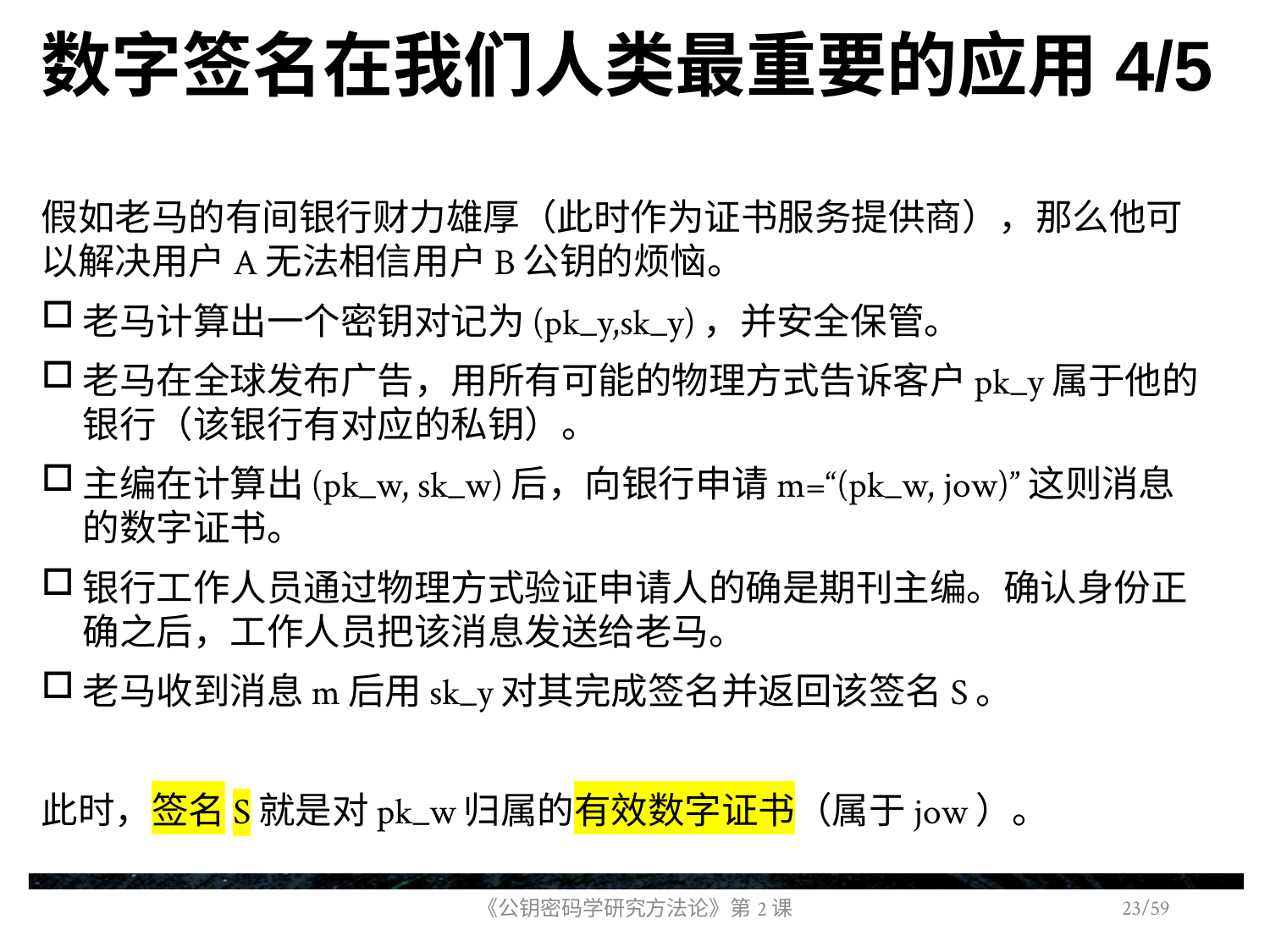

# 数字签名在我们人类最重要的应用4/5
假如老马的有间银行财力雄厚（此时作为证书服务提供商），那么他可以解决用户A无法相信用户B公钥的烦恼。
老马计算出一个密钥对记为(pk_y,sk_y)，并安全保管。
老马在全球发布广告，用所有可能的物理方式告诉客户pk_y属于他的银行（该银行有对应的私钥）。
主编在计算出(pk_w, sk_w)后，向银行申请m=“(pk_w, jow)”这则消息的数字证书。
银行工作人员通过物理方式验证申请人的确是期刊主编。确认身份正确之后，工作人员把该消息发送给老马。
老马收到消息m后用sk_y对其完成签名并返回该签名S。

此时，签名S就是对pk_w归属的有效数字证书（属于jow）。
《公钥密码学研究方法论》第2课
23/59